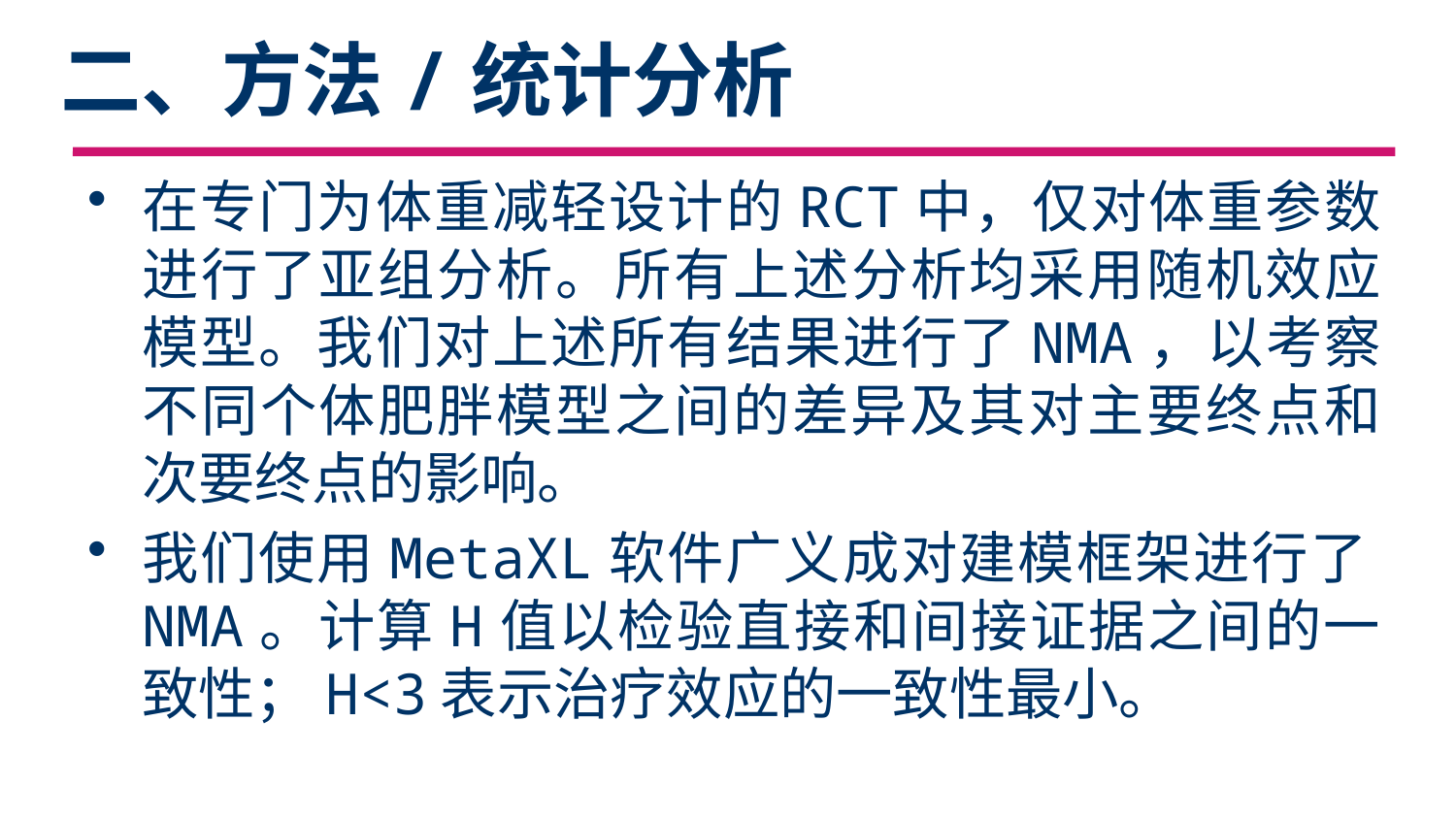

# 二、方法/统计分析

在专门为体重减轻设计的RCT中，仅对体重参数进行了亚组分析。所有上述分析均采用随机效应模型。我们对上述所有结果进行了NMA，以考察不同个体肥胖模型之间的差异及其对主要终点和次要终点的影响。
我们使用MetaXL软件广义成对建模框架进行了NMA。计算H值以检验直接和间接证据之间的一致性；H<3表示治疗效应的一致性最小。